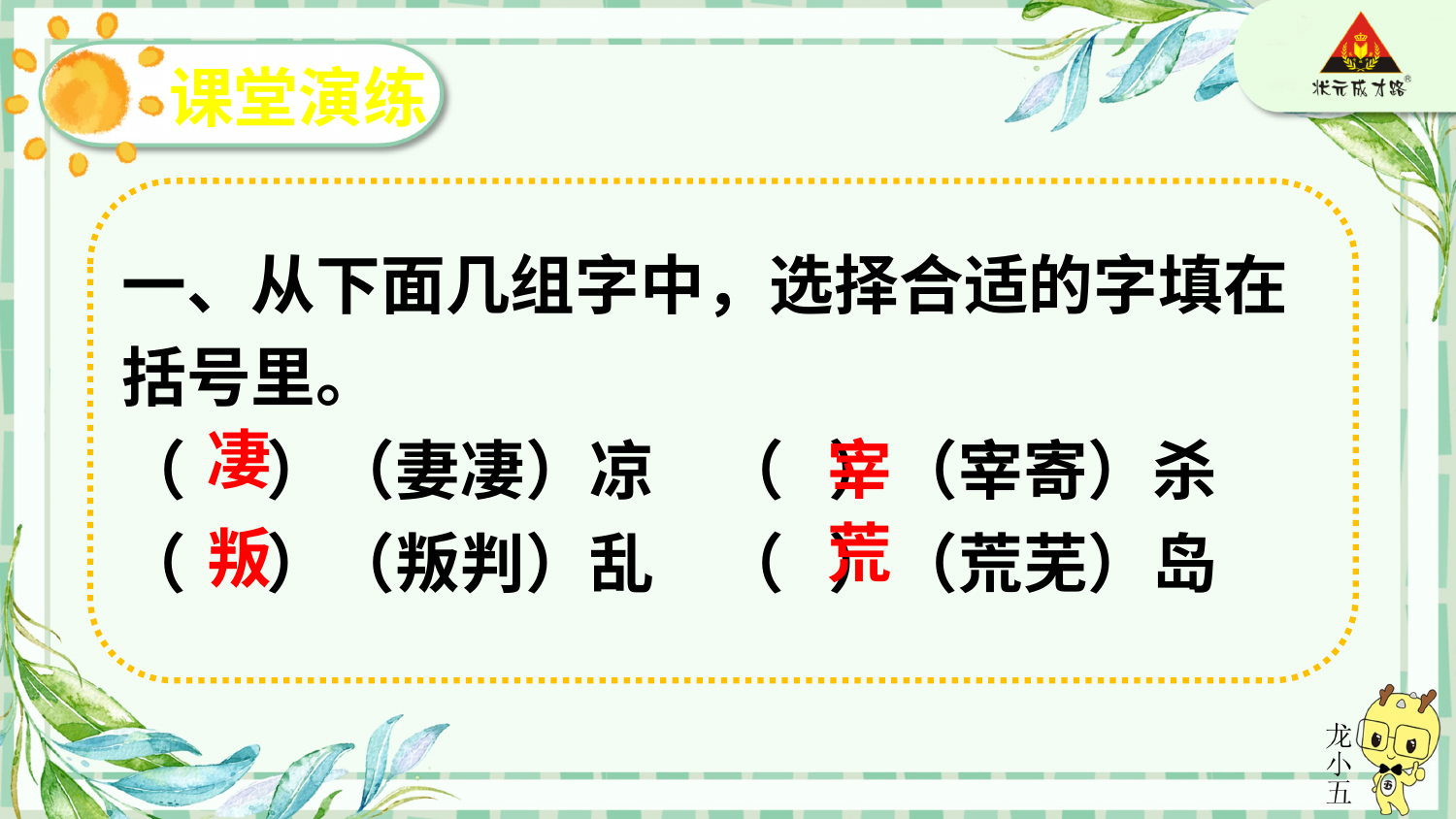

课堂演练

一、从下面几组字中，选择合适的字填在括号里。
（　 ）（妻凄）凉　（   ）（宰寄）杀
（　 ）（叛判）乱　（   ）（荒芜）岛
凄
宰
荒
叛